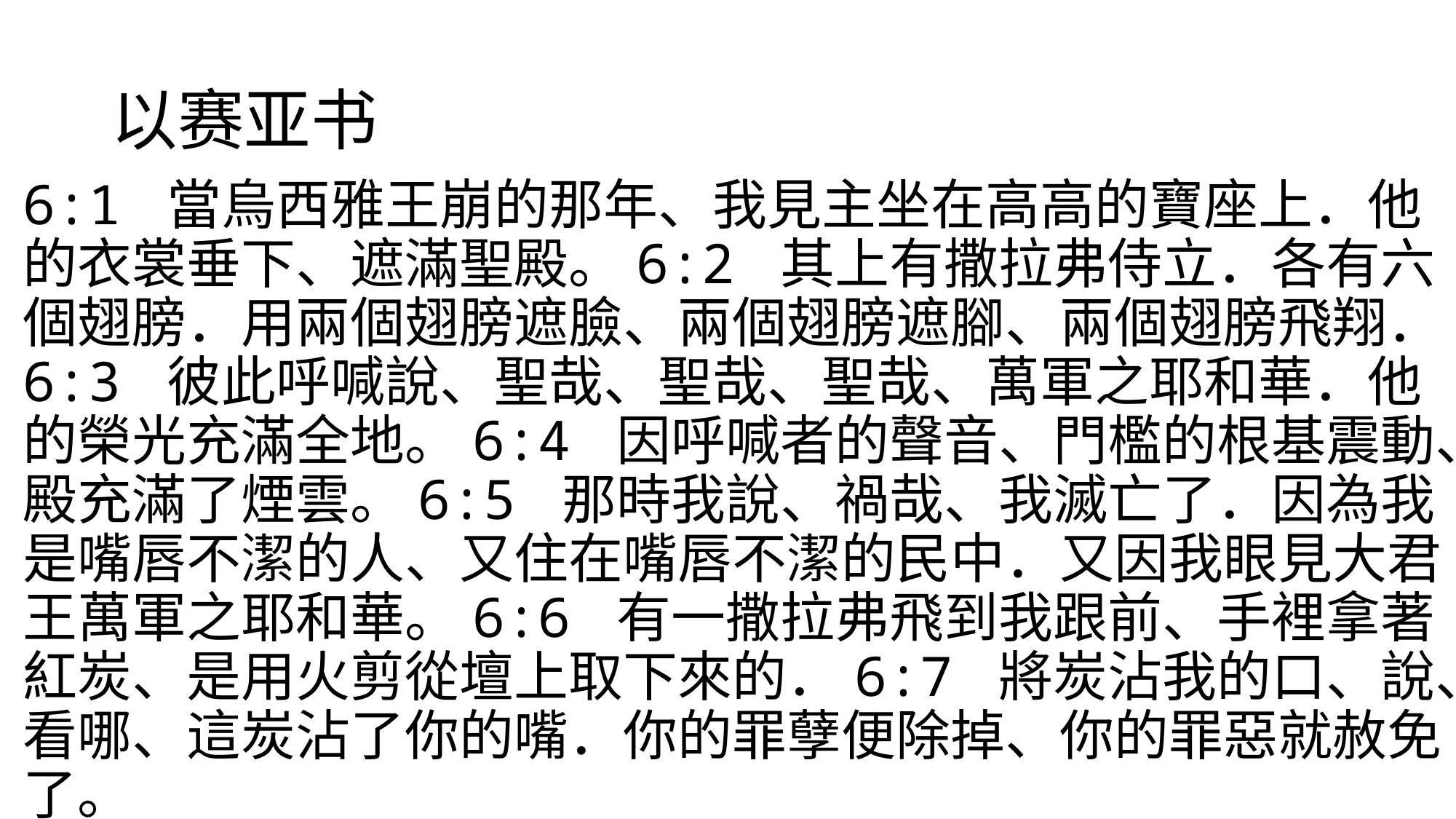

# 以赛亚书
6:1 當烏西雅王崩的那年、我見主坐在高高的寶座上．他的衣裳垂下、遮滿聖殿。6:2 其上有撒拉弗侍立．各有六個翅膀．用兩個翅膀遮臉、兩個翅膀遮腳、兩個翅膀飛翔．6:3 彼此呼喊說、聖哉、聖哉、聖哉、萬軍之耶和華．他的榮光充滿全地。6:4 因呼喊者的聲音、門檻的根基震動、殿充滿了煙雲。6:5 那時我說、禍哉、我滅亡了．因為我是嘴唇不潔的人、又住在嘴唇不潔的民中．又因我眼見大君王萬軍之耶和華。6:6 有一撒拉弗飛到我跟前、手裡拿著紅炭、是用火剪從壇上取下來的．6:7 將炭沾我的口、說、看哪、這炭沾了你的嘴．你的罪孽便除掉、你的罪惡就赦免了。